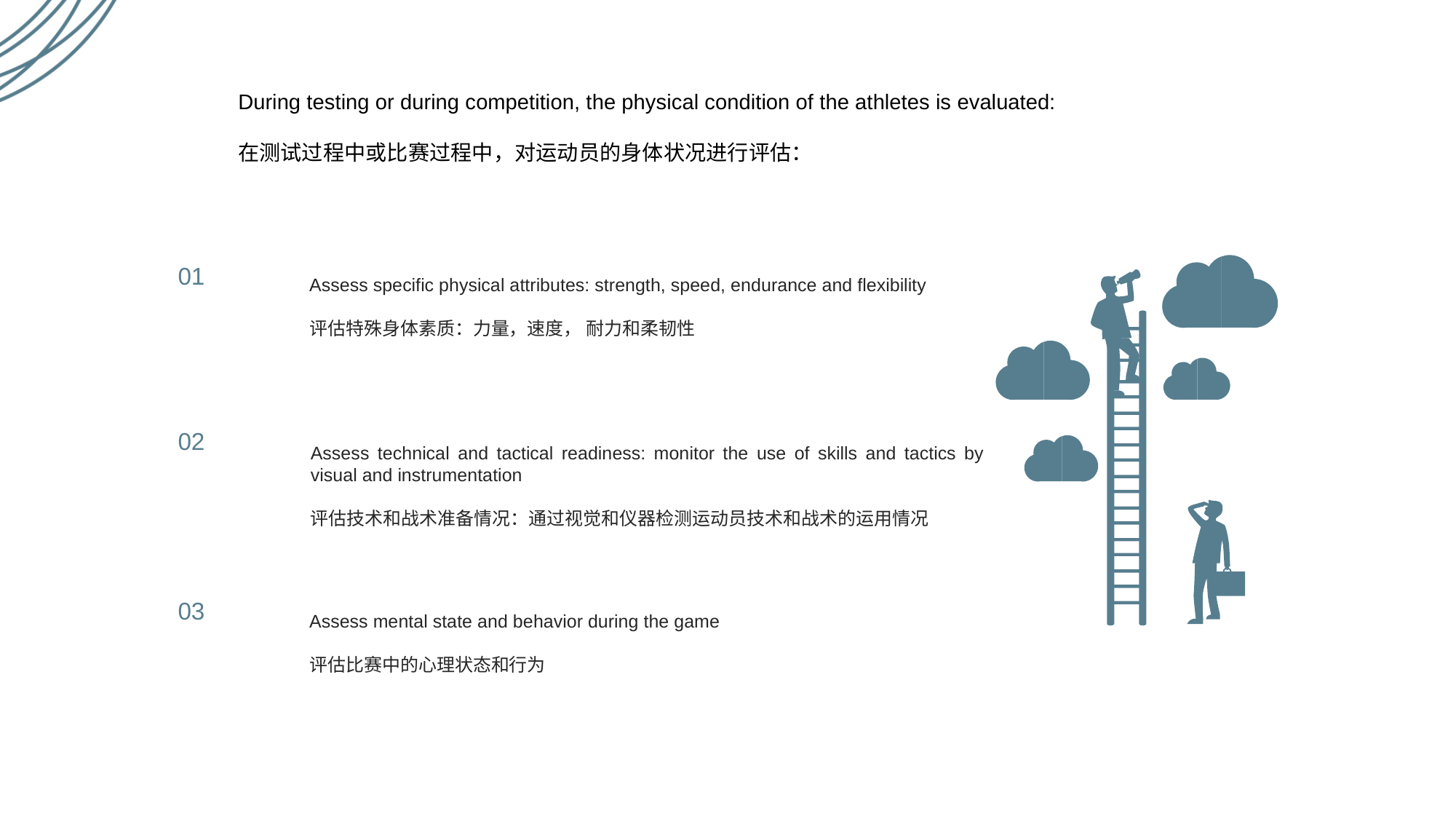

During testing or during competition, the physical condition of the athletes is evaluated:

在测试过程中或比赛过程中，对运动员的身体状况进行评估：
01

Assess specific physical attributes: strength, speed, endurance and flexibility

评估特殊身体素质：力量，速度， 耐力和柔韧性
02
Assess technical and tactical readiness: monitor the use of skills and tactics by visual and instrumentation

评估技术和战术准备情况：通过视觉和仪器检测运动员技术和战术的运用情况
03
Assess mental state and behavior during the game

评估比赛中的心理状态和行为